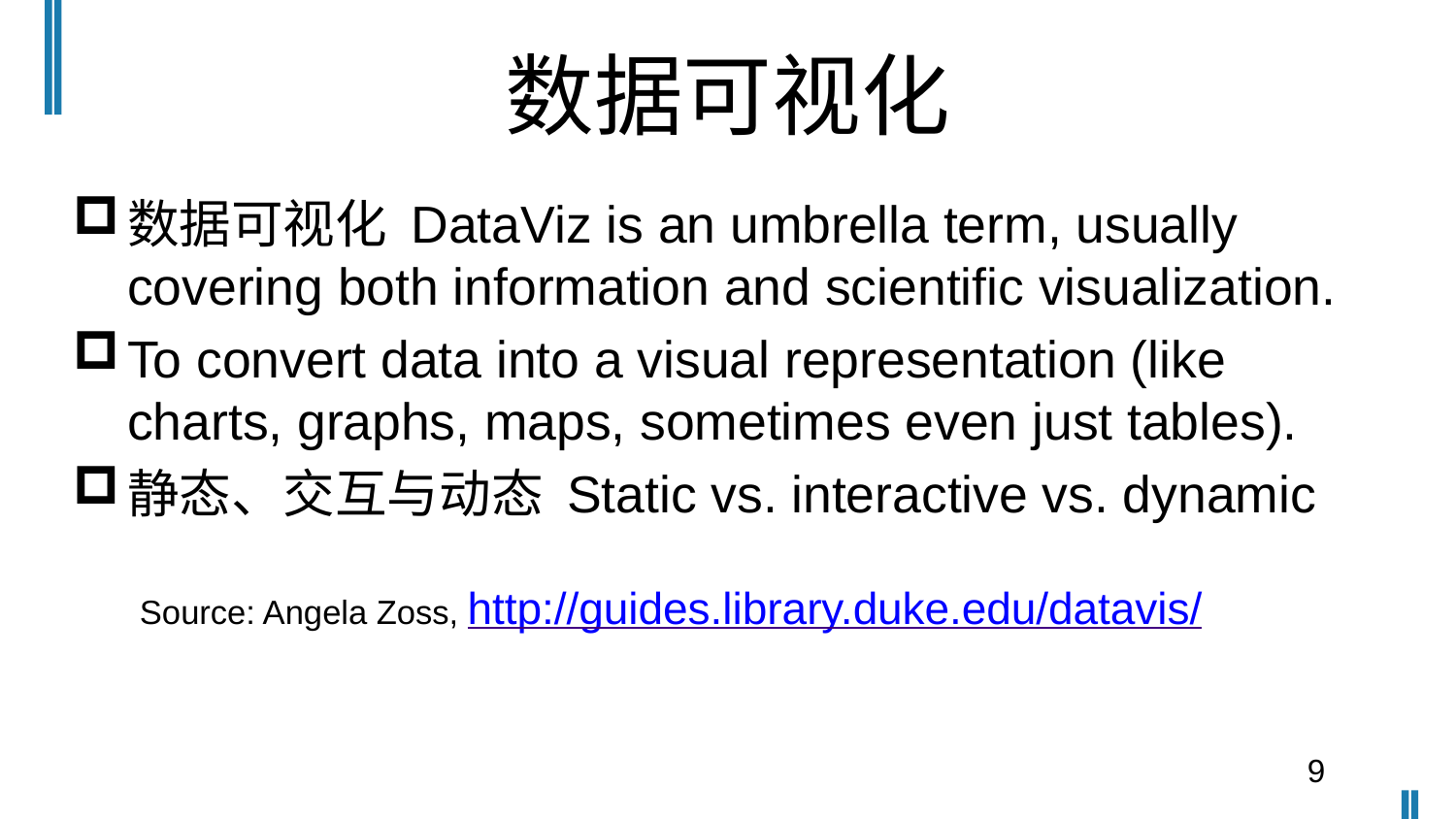

# 数据可视化
数据可视化 DataViz is an umbrella term, usually covering both information and scientific visualization.
To convert data into a visual representation (like charts, graphs, maps, sometimes even just tables).
静态、交互与动态 Static vs. interactive vs. dynamic

Source: Angela Zoss, http://guides.library.duke.edu/datavis/
9